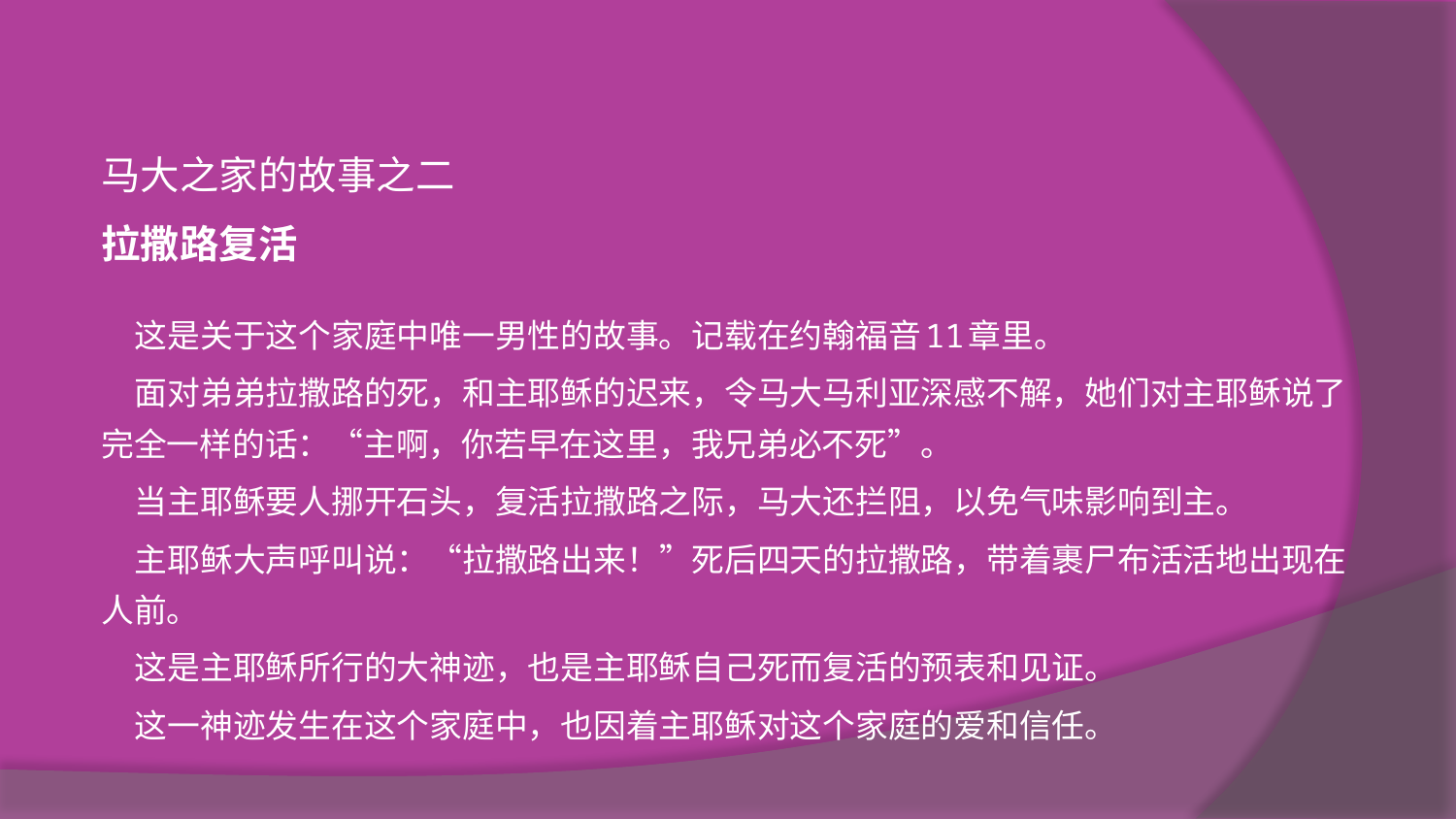

马大之家的故事之二
拉撒路复活

    这是关于这个家庭中唯一男性的故事。记载在约翰福音11章里。
    面对弟弟拉撒路的死，和主耶稣的迟来，令马大马利亚深感不解，她们对主耶稣说了完全一样的话：“主啊，你若早在这里，我兄弟必不死”。
    当主耶稣要人挪开石头，复活拉撒路之际，马大还拦阻，以免气味影响到主。
    主耶稣大声呼叫说：“拉撒路出来！”死后四天的拉撒路，带着裹尸布活活地出现在人前。
    这是主耶稣所行的大神迹，也是主耶稣自己死而复活的预表和见证。
    这一神迹发生在这个家庭中，也因着主耶稣对这个家庭的爱和信任。